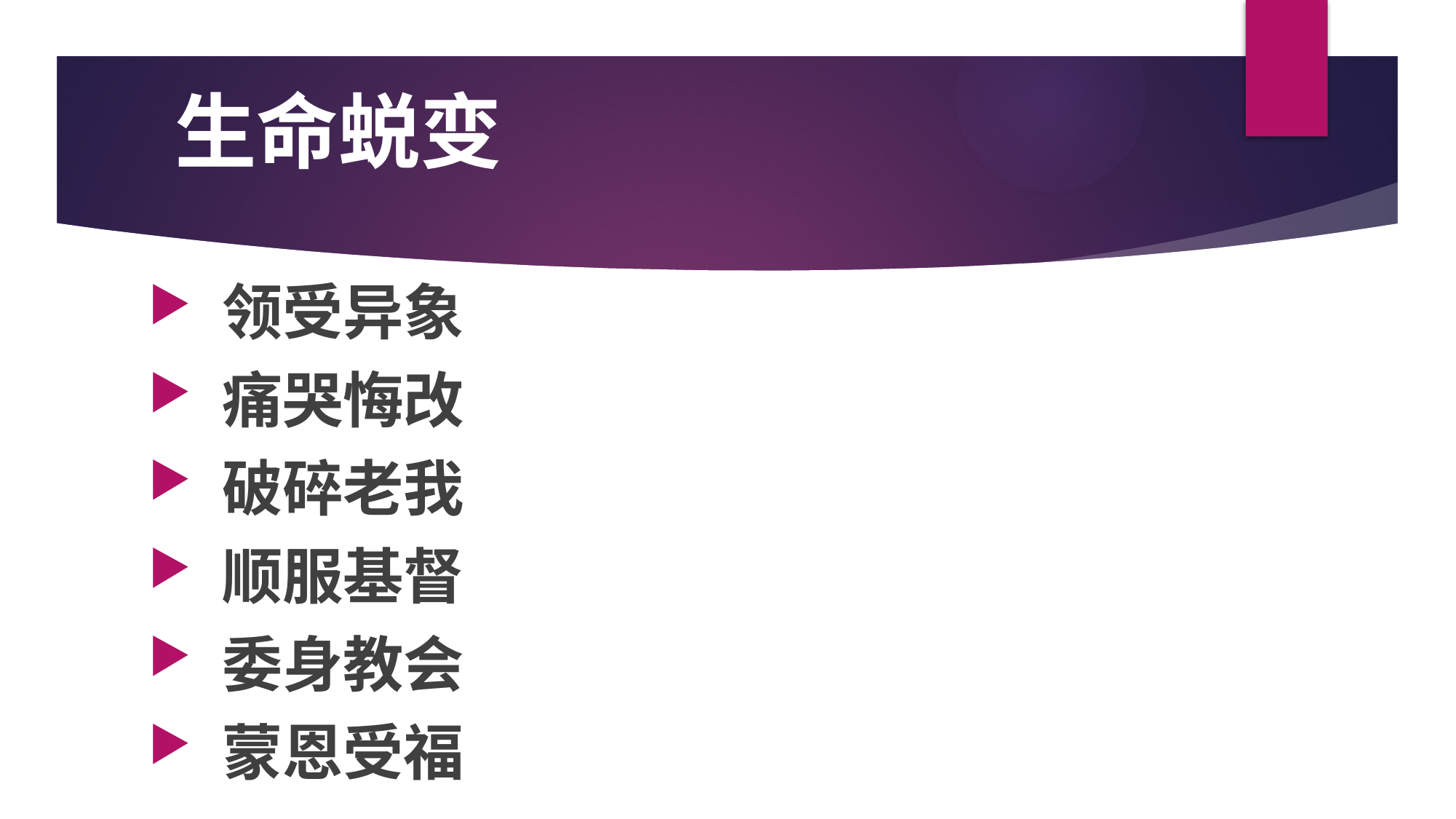

# 生命蜕变
 领受异象
 痛哭悔改
 破碎老我
 顺服基督
 委身教会
 蒙恩受福